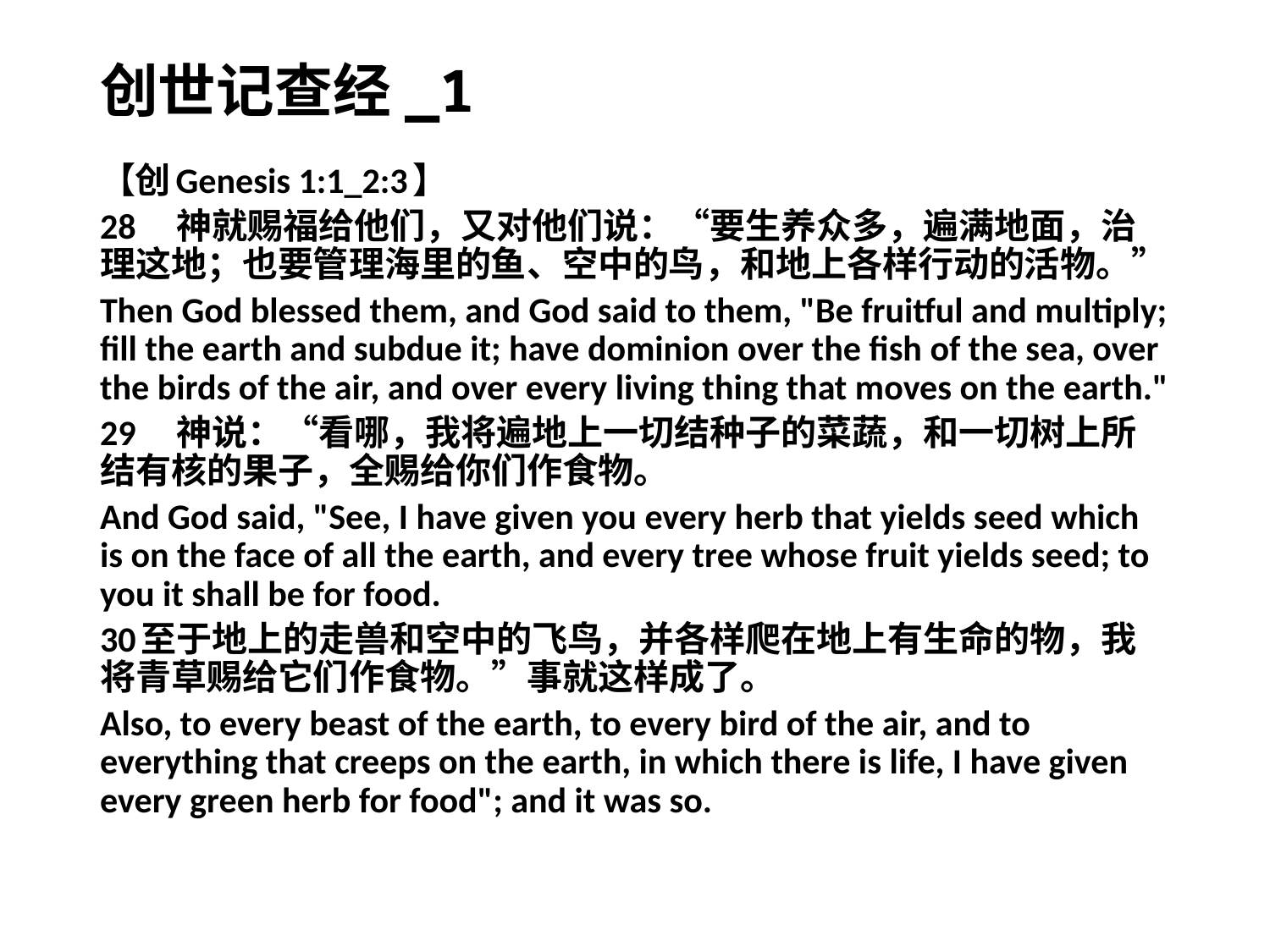

# 创世记查经_1
【创Genesis 1:1_2:3】
28　神就赐福给他们，又对他们说：“要生养众多，遍满地面，治理这地；也要管理海里的鱼、空中的鸟，和地上各样行动的活物。”
Then God blessed them, and God said to them, "Be fruitful and multiply; fill the earth and subdue it; have dominion over the fish of the sea, over the birds of the air, and over every living thing that moves on the earth."
29　神说：“看哪，我将遍地上一切结种子的菜蔬，和一切树上所结有核的果子，全赐给你们作食物。
And God said, "See, I have given you every herb that yields seed which is on the face of all the earth, and every tree whose fruit yields seed; to you it shall be for food.
30至于地上的走兽和空中的飞鸟，并各样爬在地上有生命的物，我将青草赐给它们作食物。”事就这样成了。
Also, to every beast of the earth, to every bird of the air, and to everything that creeps on the earth, in which there is life, I have given every green herb for food"; and it was so.